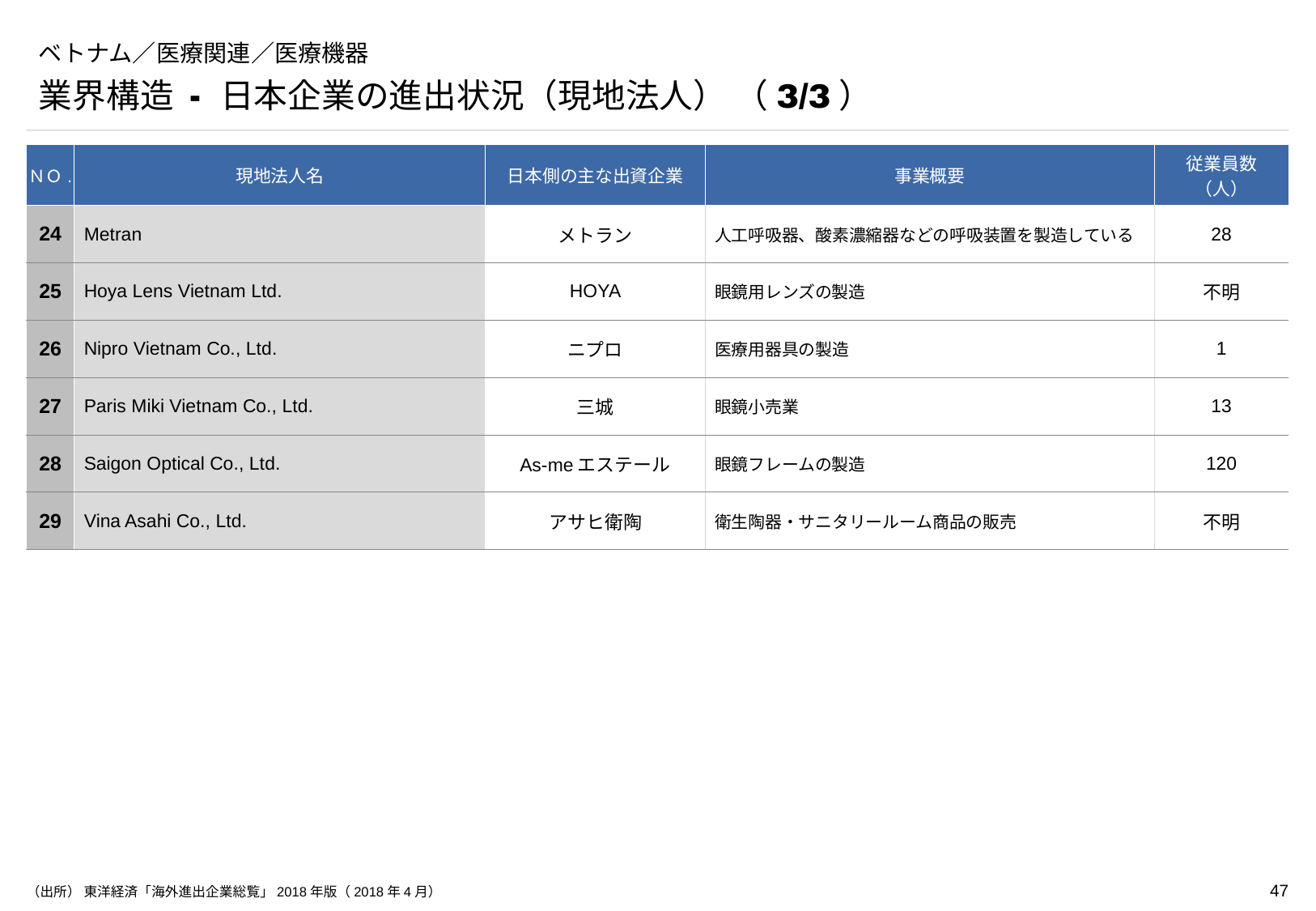

# ベトナム／医療関連／医療機器
業界構造 - 日本企業の進出状況（現地法人） （3/3）
| ＮＯ. | 現地法人名 | 日本側の主な出資企業 | 事業概要 | 従業員数（人） |
| --- | --- | --- | --- | --- |
| 24 | Metran | メトラン | 人工呼吸器、酸素濃縮器などの呼吸装置を製造している | 28 |
| 25 | Hoya Lens Vietnam Ltd. | HOYA | 眼鏡用レンズの製造 | 不明 |
| 26 | Nipro Vietnam Co., Ltd. | ニプロ | 医療用器具の製造 | 1 |
| 27 | Paris Miki Vietnam Co., Ltd. | 三城 | 眼鏡小売業 | 13 |
| 28 | Saigon Optical Co., Ltd. | As-meエステール | 眼鏡フレームの製造 | 120 |
| 29 | Vina Asahi Co., Ltd. | アサヒ衛陶 | 衛生陶器・サニタリールーム商品の販売 | 不明 |
（出所） 東洋経済「海外進出企業総覧」2018年版（2018年4月）